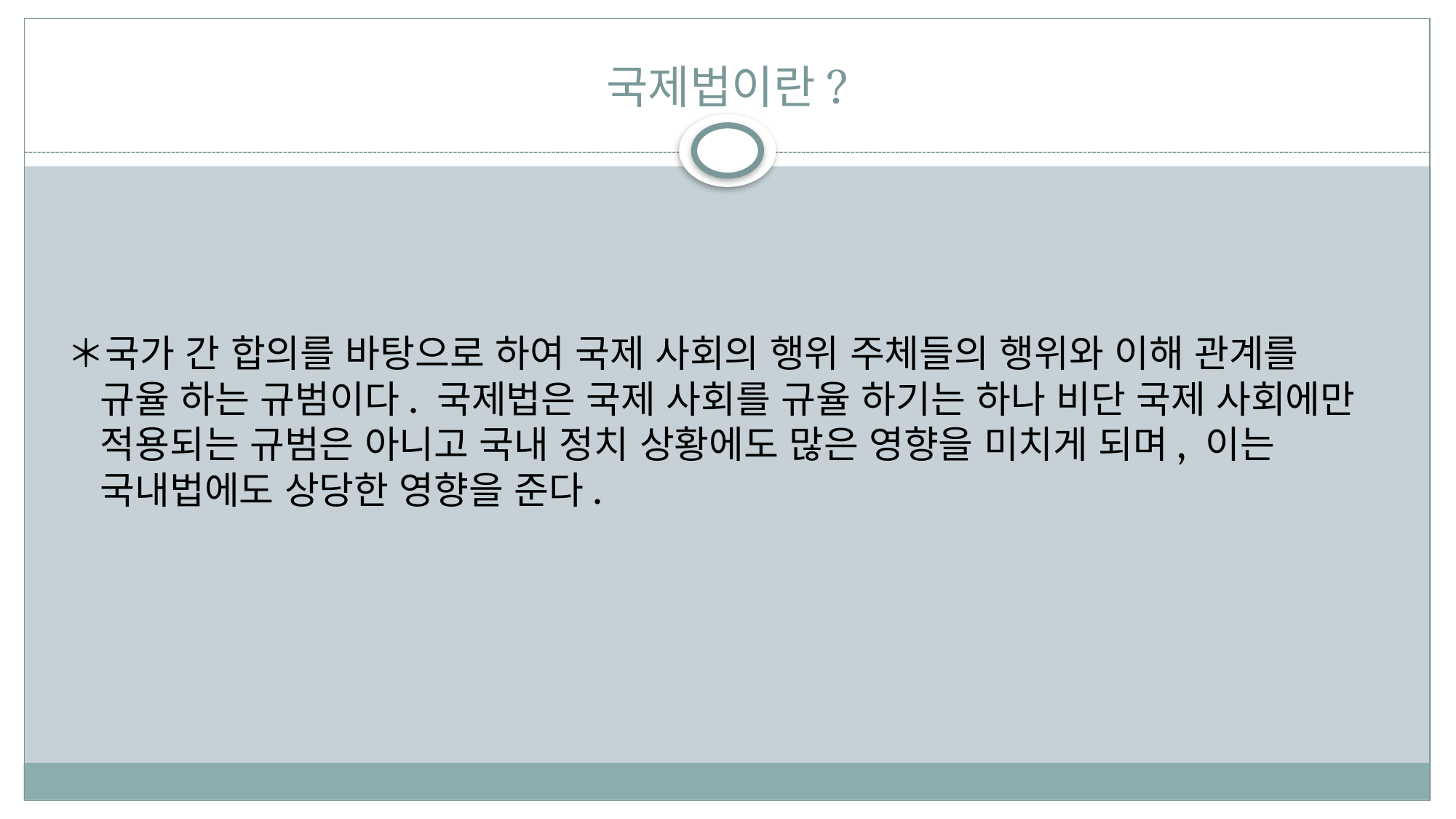

# 국제법이란?
＊국가 간 합의를 바탕으로 하여 국제 사회의 행위 주체들의 행위와 이해 관계를 규율 하는 규범이다. 국제법은 국제 사회를 규율 하기는 하나 비단 국제 사회에만 적용되는 규범은 아니고 국내 정치 상황에도 많은 영향을 미치게 되며, 이는 국내법에도 상당한 영향을 준다.